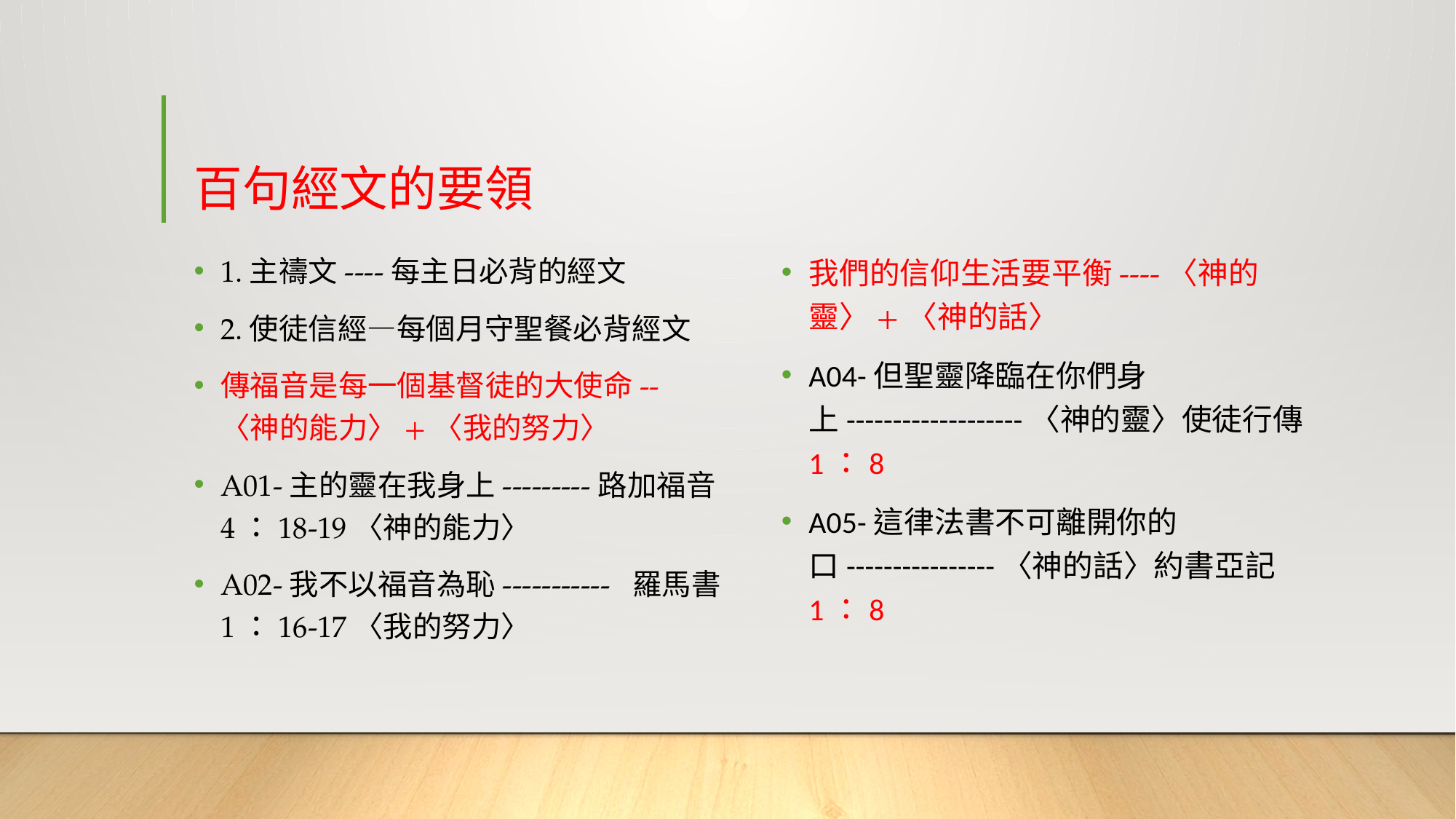

# 百句經文的要領
1.主禱文----每主日必背的經文
2.使徒信經—每個月守聖餐必背經文
傳福音是每一個基督徒的大使命--〈神的能力〉+〈我的努力〉
A01-主的靈在我身上---------路加福音4：18-19〈神的能力〉
A02-我不以福音為恥-----------  羅馬書1：16-17〈我的努力〉
我們的信仰生活要平衡----〈神的靈〉+〈神的話〉
A04-但聖靈降臨在你們身上-------------------〈神的靈〉使徒行傳1：8
A05-這律法書不可離開你的口----------------〈神的話〉約書亞記1：8